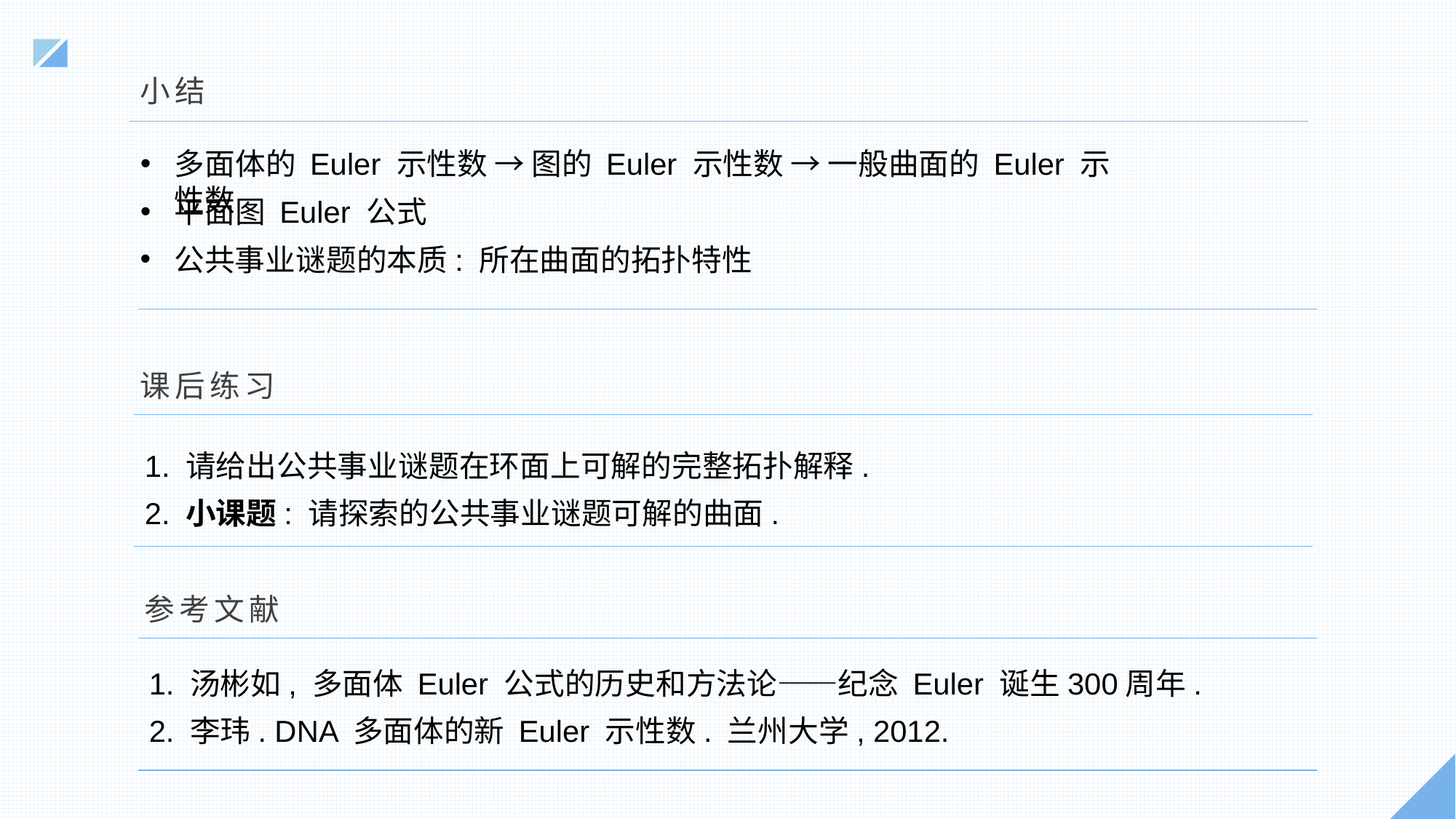

小结
多面体的 Euler 示性数 → 图的 Euler 示性数 → 一般曲面的 Euler 示性数
平面图 Euler 公式
公共事业谜题的本质: 所在曲面的拓扑特性
课后练习
1. 请给出公共事业谜题在环面上可解的完整拓扑解释.
2. 小课题: 请探索的公共事业谜题可解的曲面.
参考文献
1. 汤彬如, 多面体 Euler 公式的历史和方法论——纪念 Euler 诞生300周年.
2. 李玮. DNA 多面体的新 Euler 示性数. 兰州大学, 2012.